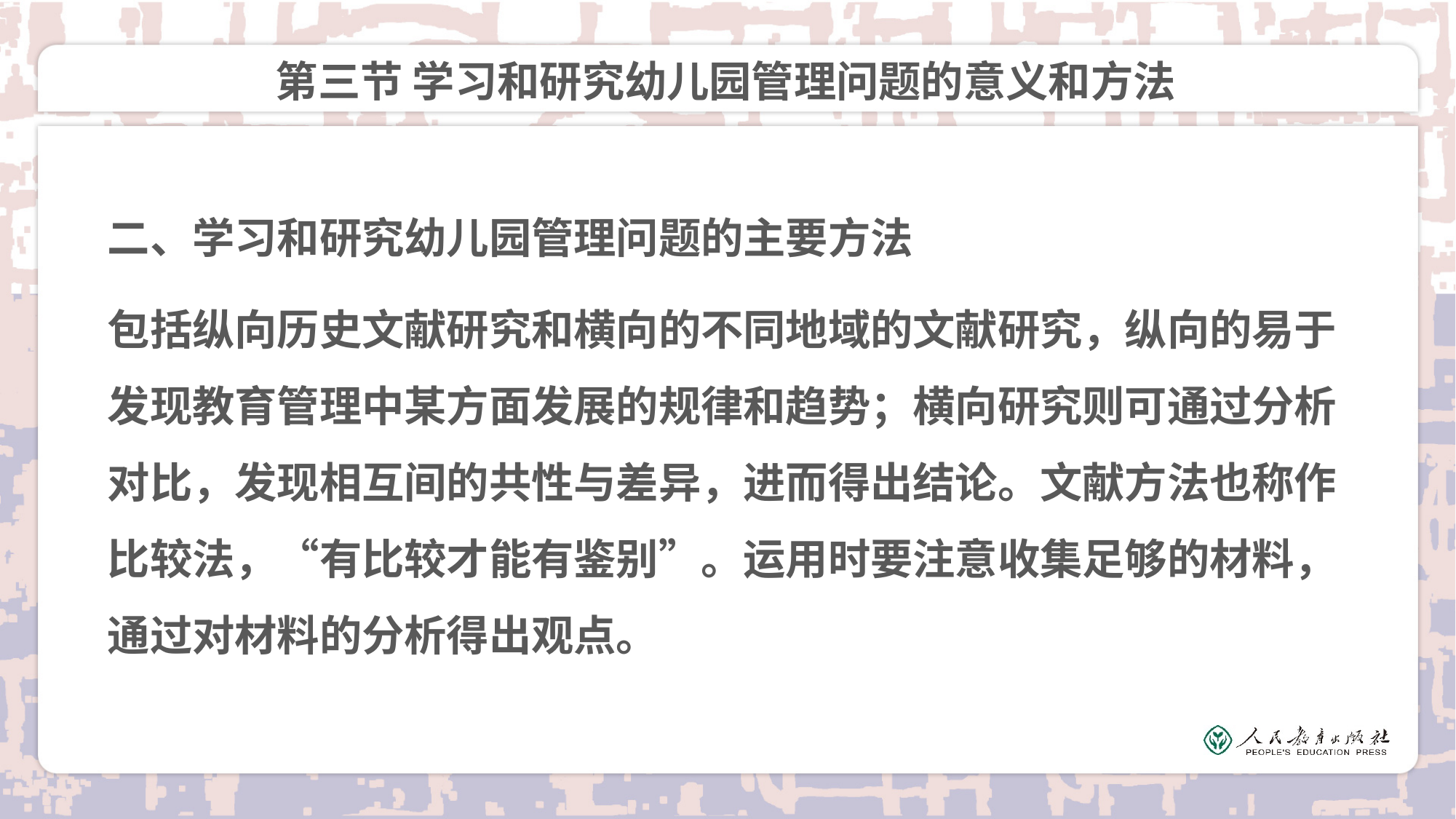

# 第三节 学习和研究幼儿园管理问题的意义和方法
二、学习和研究幼儿园管理问题的主要方法
包括纵向历史文献研究和横向的不同地域的文献研究，纵向的易于发现教育管理中某方面发展的规律和趋势；横向研究则可通过分析对比，发现相互间的共性与差异，进而得出结论。文献方法也称作比较法，“有比较才能有鉴别”。运用时要注意收集足够的材料，通过对材料的分析得出观点。